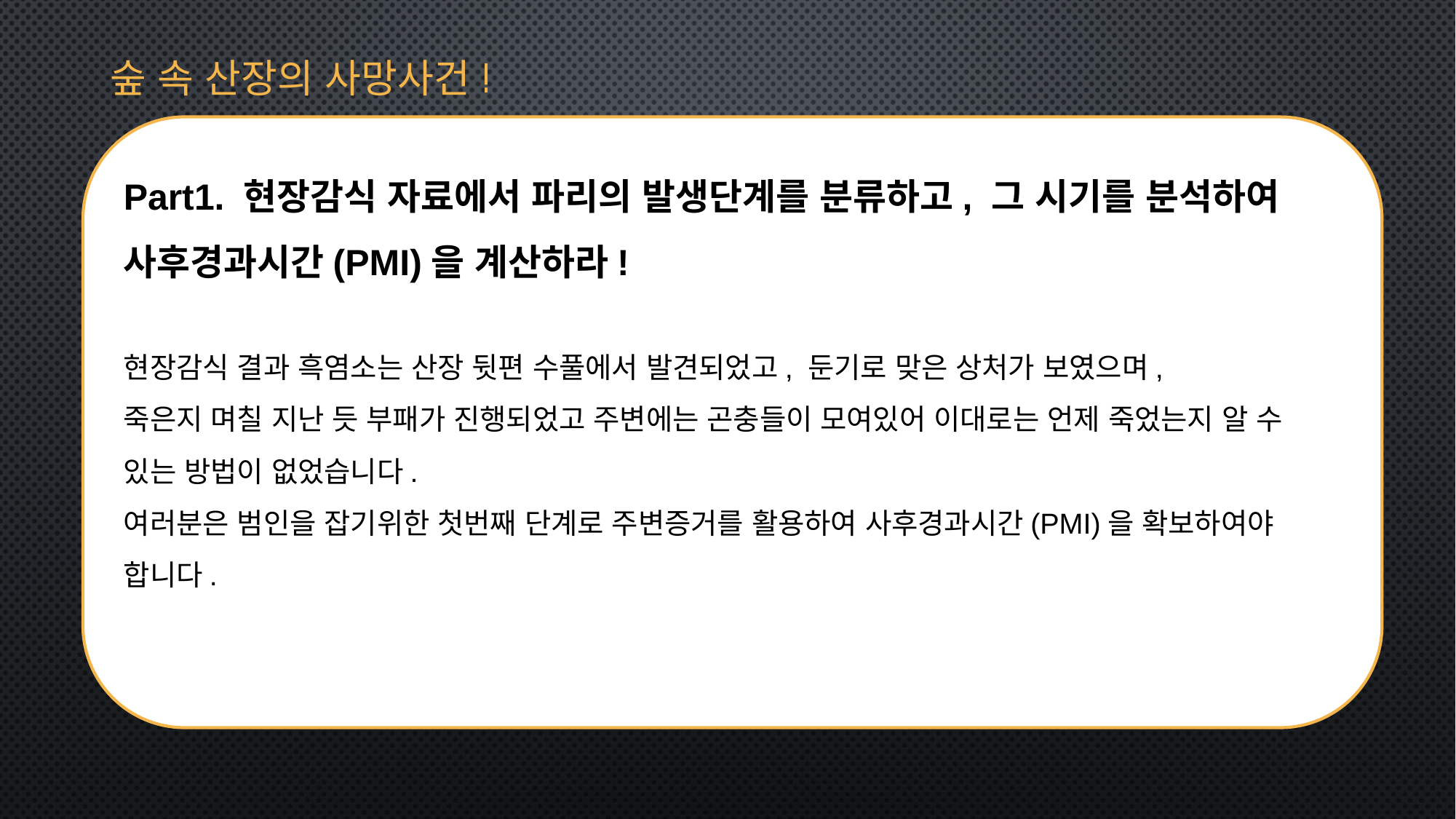

숲 속 산장의 사망사건!
Part1. 현장감식 자료에서 파리의 발생단계를 분류하고, 그 시기를 분석하여 사후경과시간(PMI)을 계산하라!

현장감식 결과 흑염소는 산장 뒷편 수풀에서 발견되었고, 둔기로 맞은 상처가 보였으며,
죽은지 며칠 지난 듯 부패가 진행되었고 주변에는 곤충들이 모여있어 이대로는 언제 죽었는지 알 수 있는 방법이 없었습니다.
여러분은 범인을 잡기위한 첫번째 단계로 주변증거를 활용하여 사후경과시간(PMI)을 확보하여야 합니다.